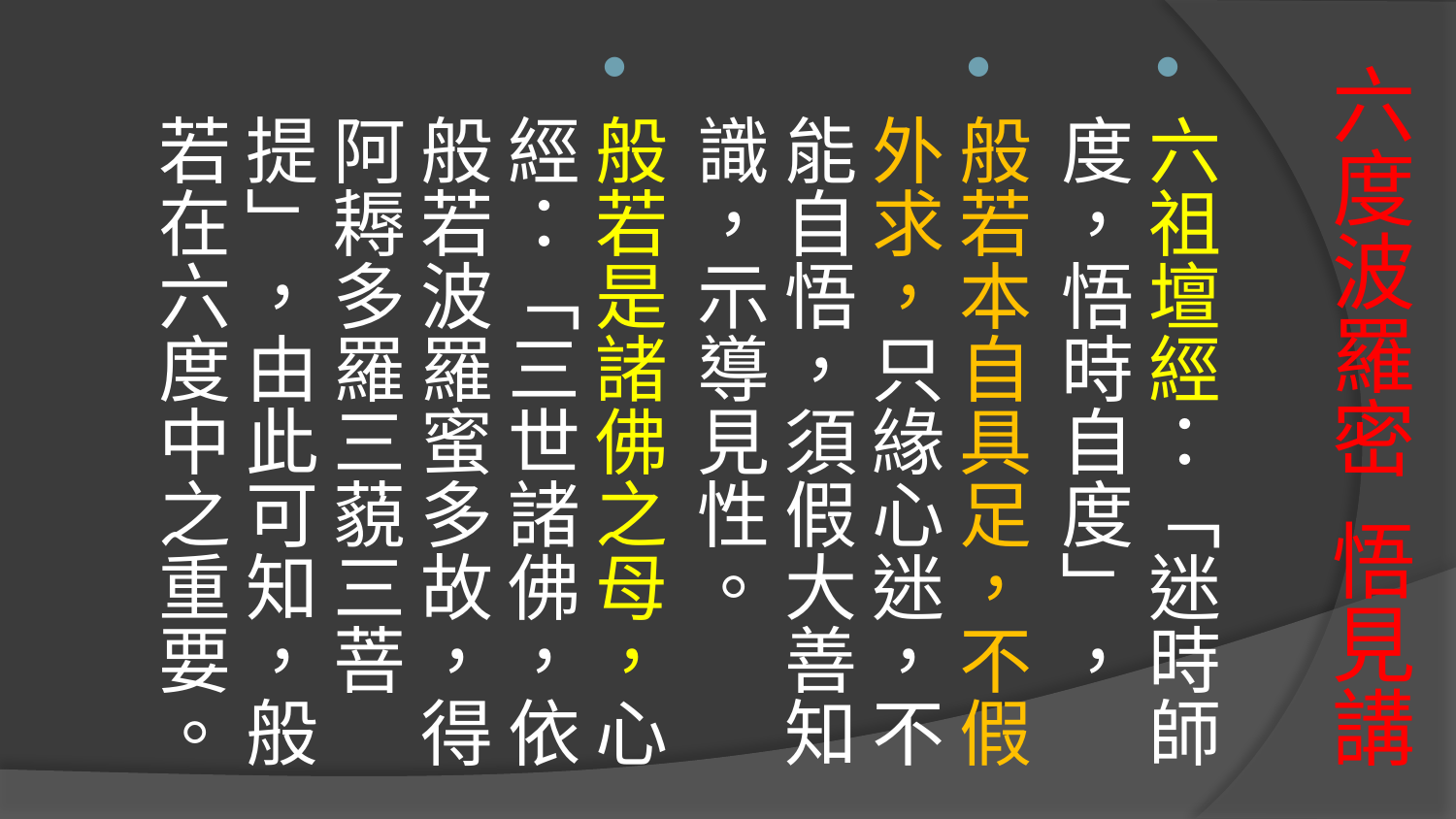

六祖壇經：「迷時師度，悟時自度」，
般若本自具足，不假外求，只緣心迷，不能自悟，須假大善知識，示導見性。
般若是諸佛之母，心經：「三世諸佛，依般若波羅蜜多故，得阿耨多羅三藐三菩提」，由此可知，般若在六度中之重要。

# 六度波羅密  悟見講